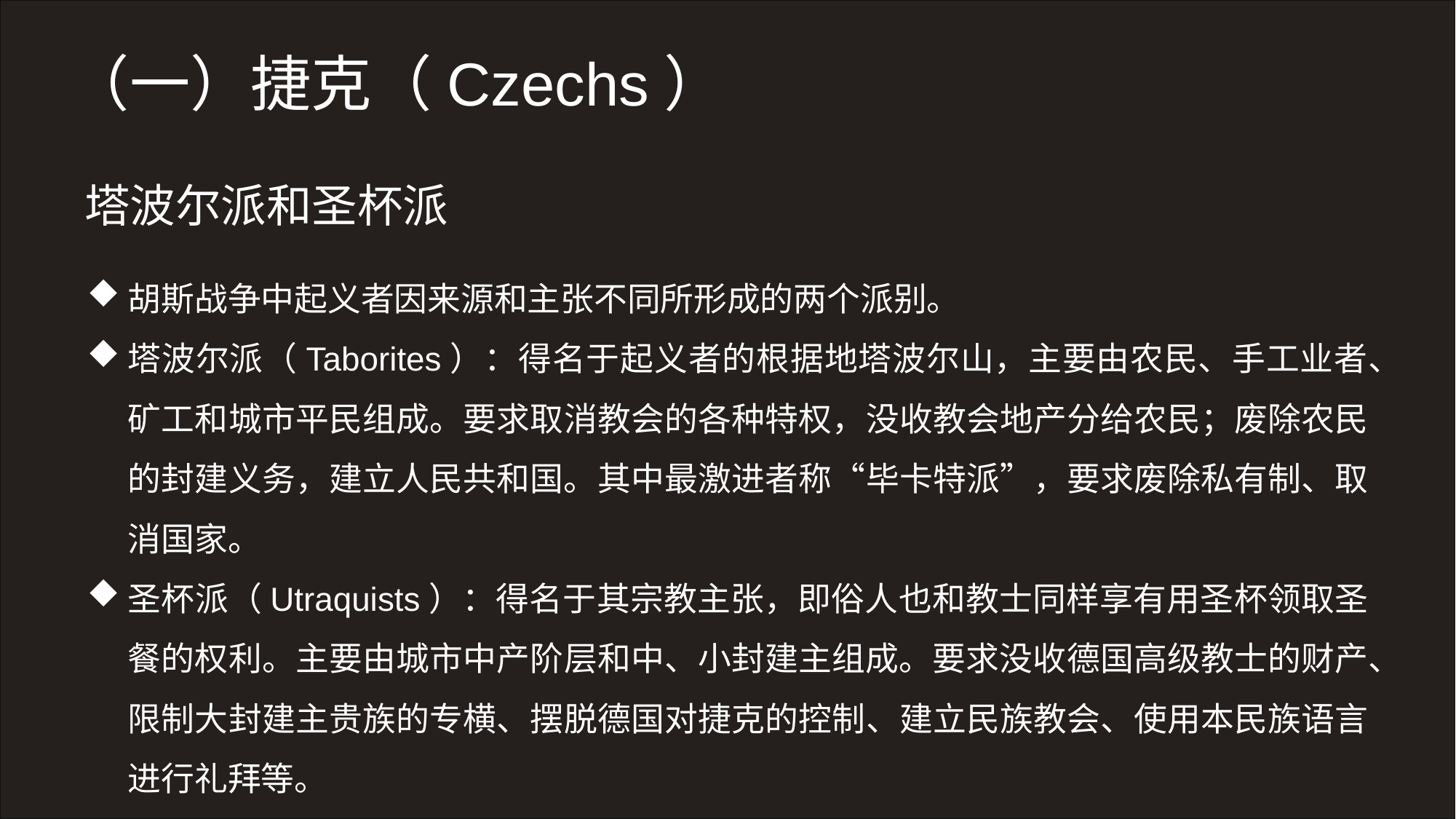

（一）捷克（Czechs）
塔波尔派和圣杯派
胡斯战争中起义者因来源和主张不同所形成的两个派别。
塔波尔派（Taborites）：得名于起义者的根据地塔波尔山，主要由农民、手工业者、矿工和城市平民组成。要求取消教会的各种特权，没收教会地产分给农民；废除农民的封建义务，建立人民共和国。其中最激进者称“毕卡特派”，要求废除私有制、取消国家。
圣杯派（Utraquists）：得名于其宗教主张，即俗人也和教士同样享有用圣杯领取圣餐的权利。主要由城市中产阶层和中、小封建主组成。要求没收德国高级教士的财产、限制大封建主贵族的专横、摆脱德国对捷克的控制、建立民族教会、使用本民族语言进行礼拜等。